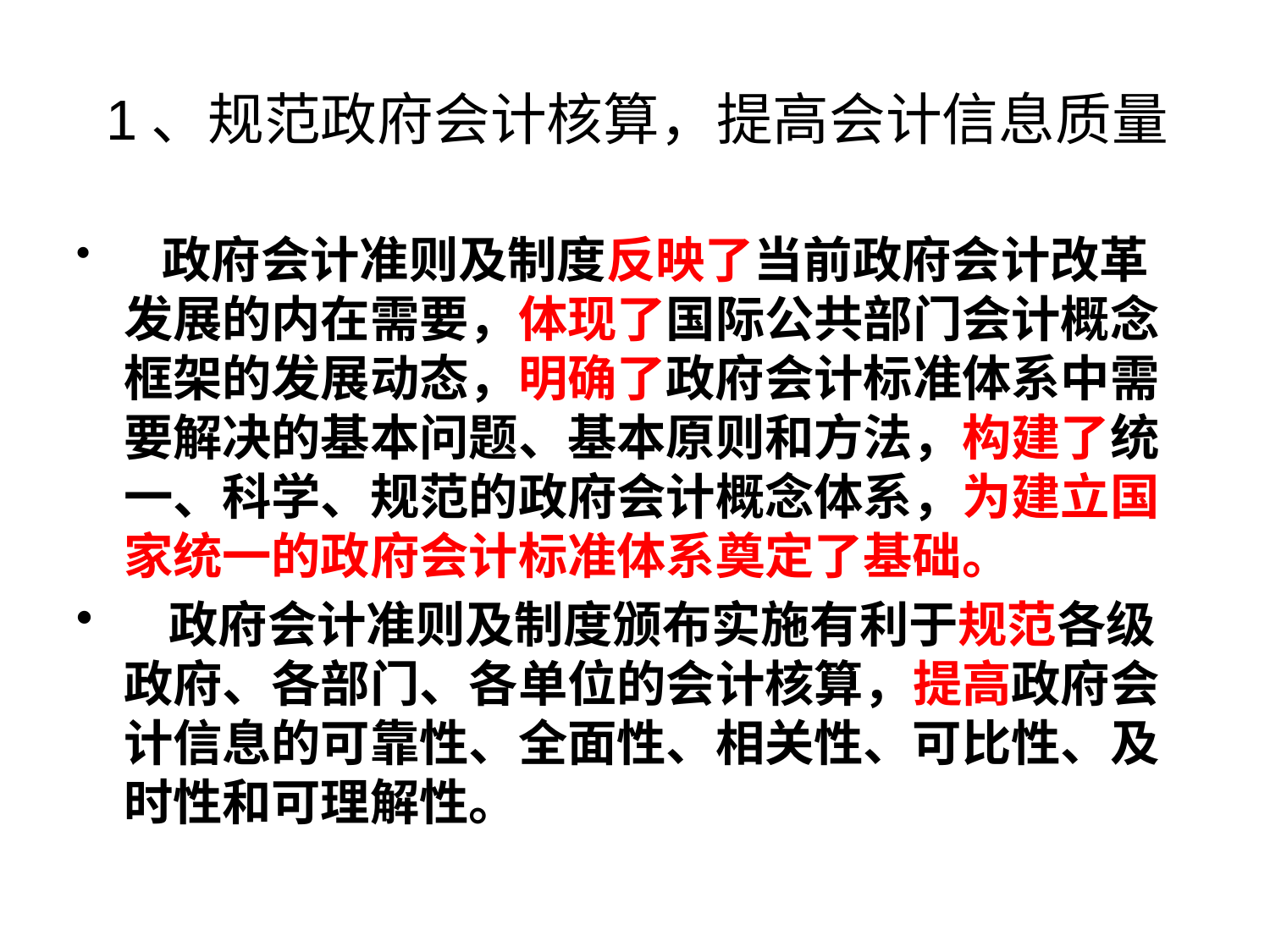

# 1、规范政府会计核算，提高会计信息质量
   政府会计准则及制度反映了当前政府会计改革发展的内在需要，体现了国际公共部门会计概念框架的发展动态，明确了政府会计标准体系中需要解决的基本问题、基本原则和方法，构建了统一、科学、规范的政府会计概念体系，为建立国家统一的政府会计标准体系奠定了基础。
   政府会计准则及制度颁布实施有利于规范各级政府、各部门、各单位的会计核算，提高政府会计信息的可靠性、全面性、相关性、可比性、及时性和可理解性。